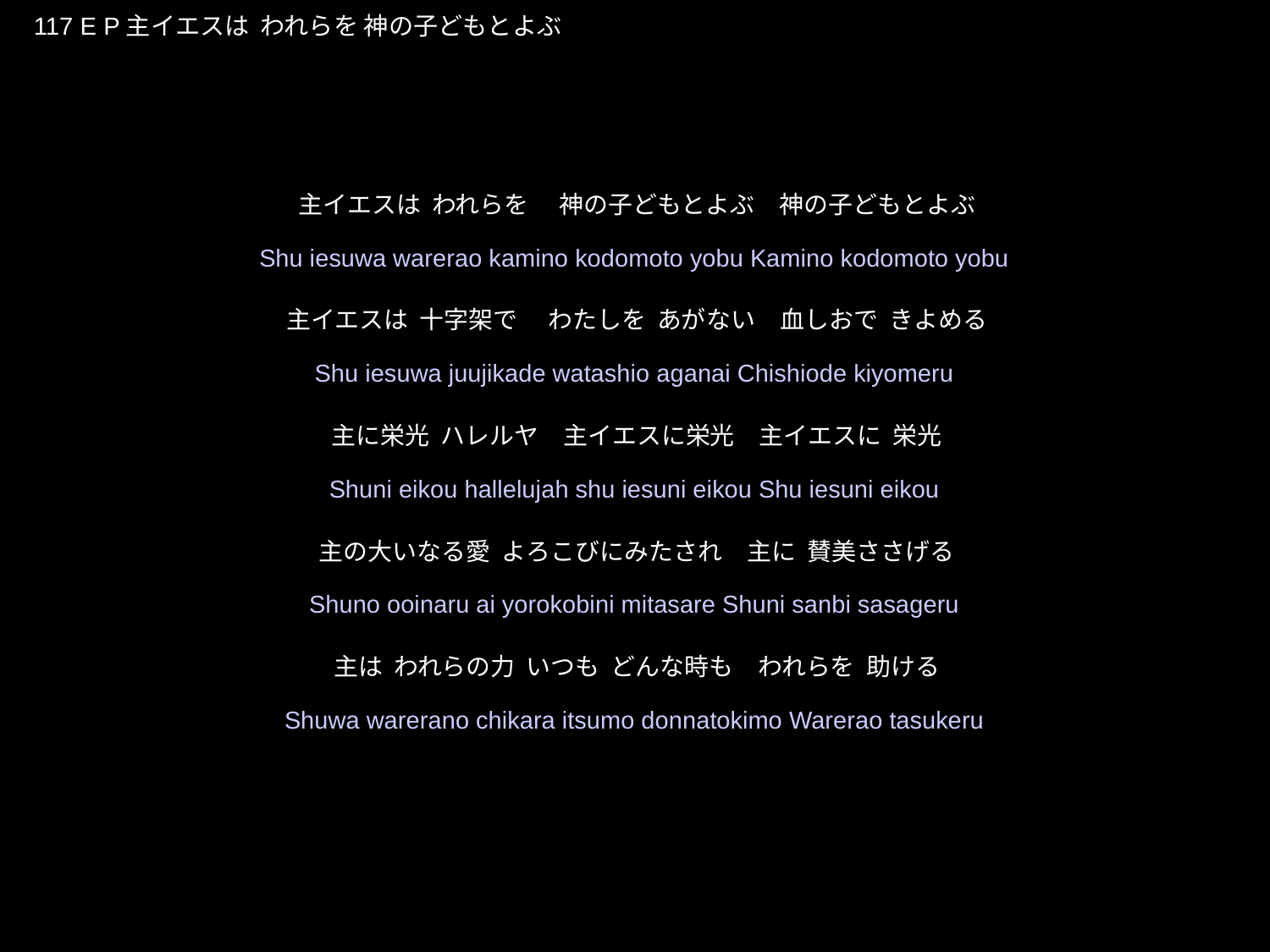

しゅいえすはわれらをかみのこどもとよぶ
★P
117 E P主イエスは  われらを 神の子どもとよぶ
★３
主イエスは  われらを 　神の子どもとよぶ　神の子どもとよぶ

主イエスは  十字架で 　わたしを  あがない　血しおで  きよめる

主に栄光  ハレルヤ　主イエスに栄光　主イエスに  栄光

主の大いなる愛  よろこびにみたされ　主に  賛美ささげる

主は  われらの力  いつも  どんな時も　われらを  助ける

Shu iesuwa warerao kamino kodomoto yobu Kamino kodomoto yobu

Shu iesuwa juujikade watashio aganai Chishiode kiyomeru

Shuni eikou hallelujah shu iesuni eikou Shu iesuni eikou

Shuno ooinaru ai yorokobini mitasare Shuni sanbi sasageru

Shuwa warerano chikara itsumo donnatokimo Warerao tasukeru